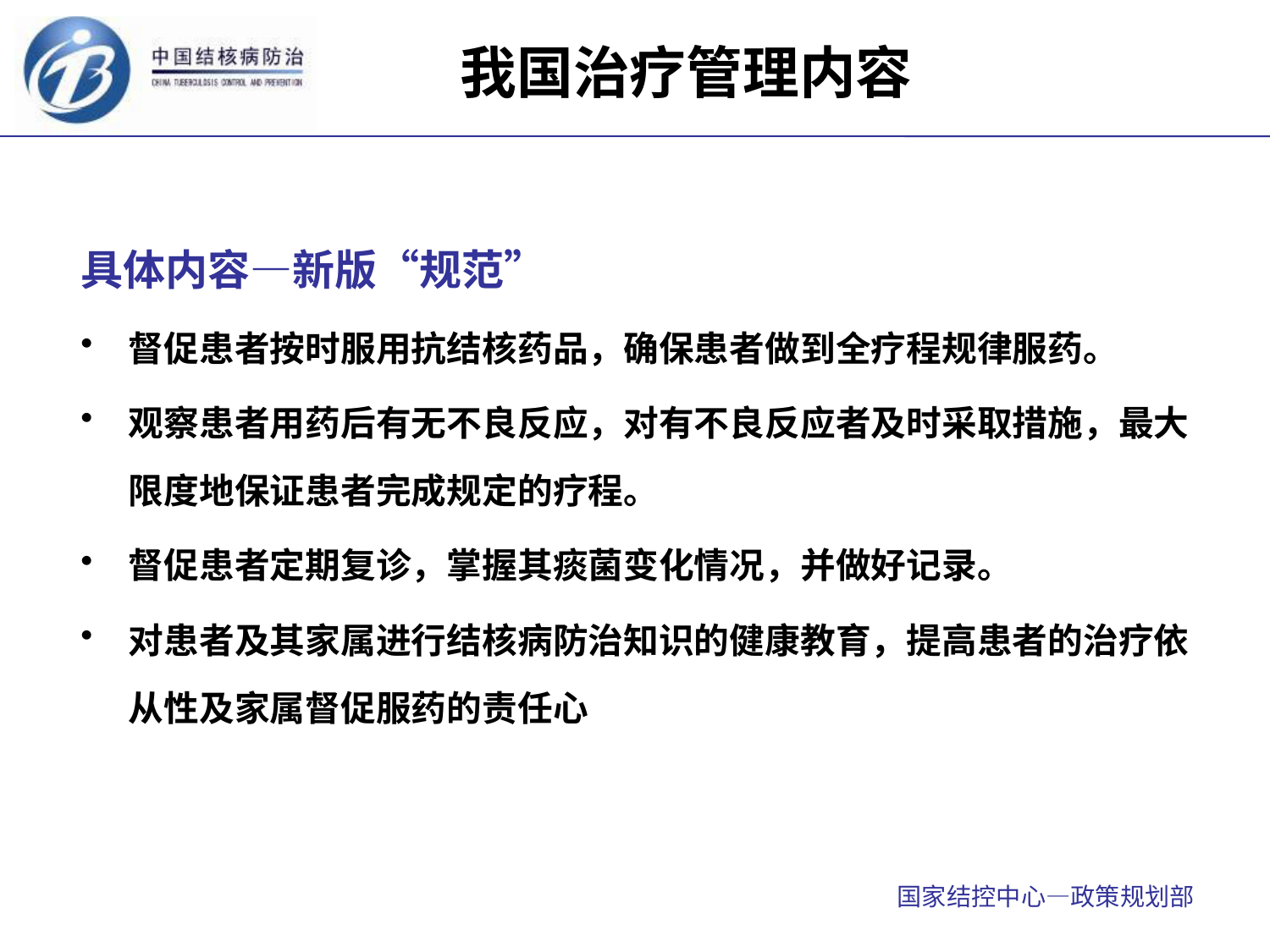

我国治疗管理内容
具体内容—新版“规范”
督促患者按时服用抗结核药品，确保患者做到全疗程规律服药。
观察患者用药后有无不良反应，对有不良反应者及时采取措施，最大限度地保证患者完成规定的疗程。
督促患者定期复诊，掌握其痰菌变化情况，并做好记录。
对患者及其家属进行结核病防治知识的健康教育，提高患者的治疗依从性及家属督促服药的责任心